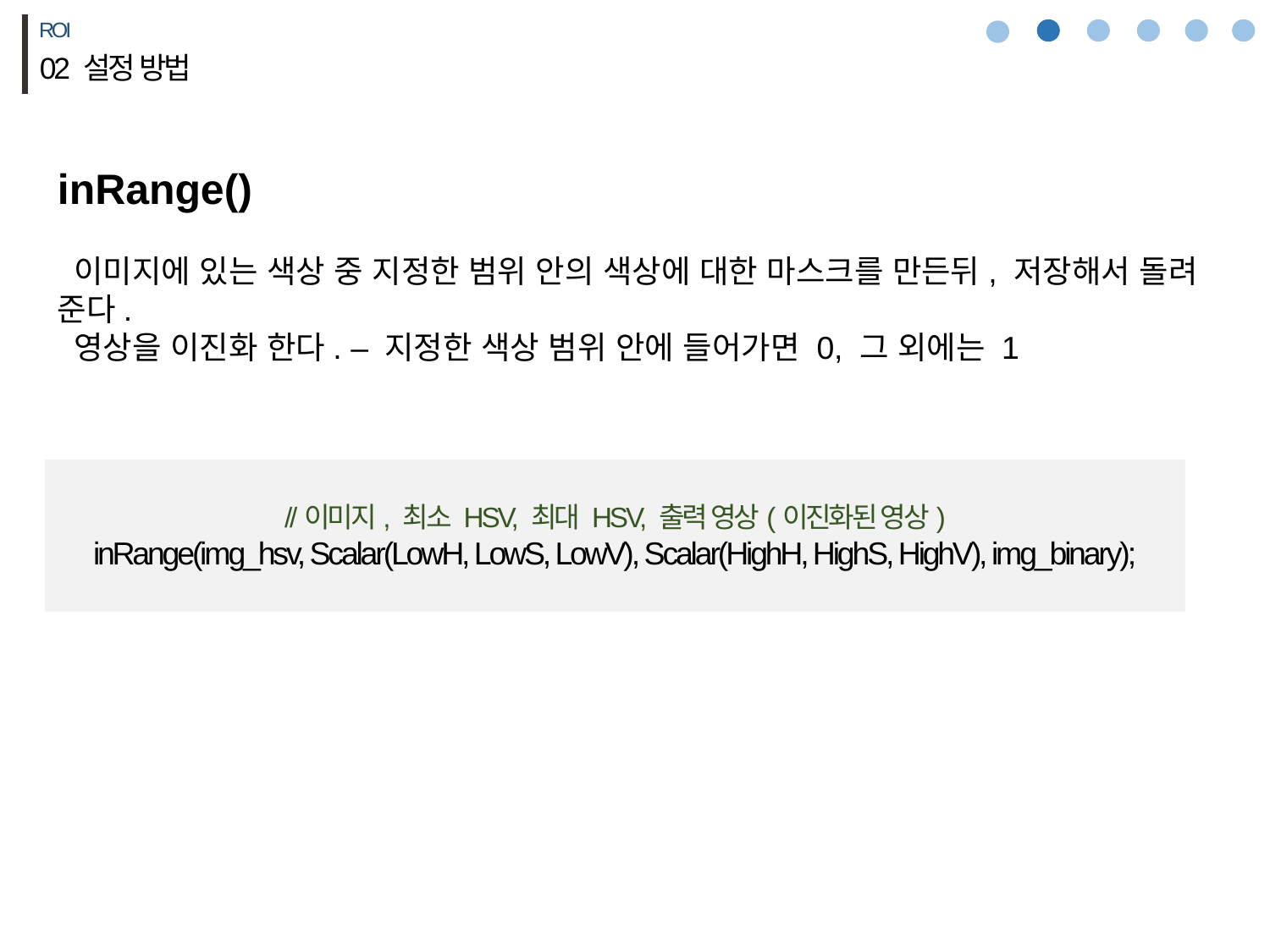

ROI

02 설정 방법
inRange()

 이미지에 있는 색상 중 지정한 범위 안의 색상에 대한 마스크를 만든뒤, 저장해서 돌려 준다.
 영상을 이진화 한다. – 지정한 색상 범위 안에 들어가면 0, 그 외에는 1

//이미지, 최소 HSV, 최대 HSV, 출력 영상(이진화된 영상)
inRange(img_hsv, Scalar(LowH, LowS, LowV), Scalar(HighH, HighS, HighV), img_binary);